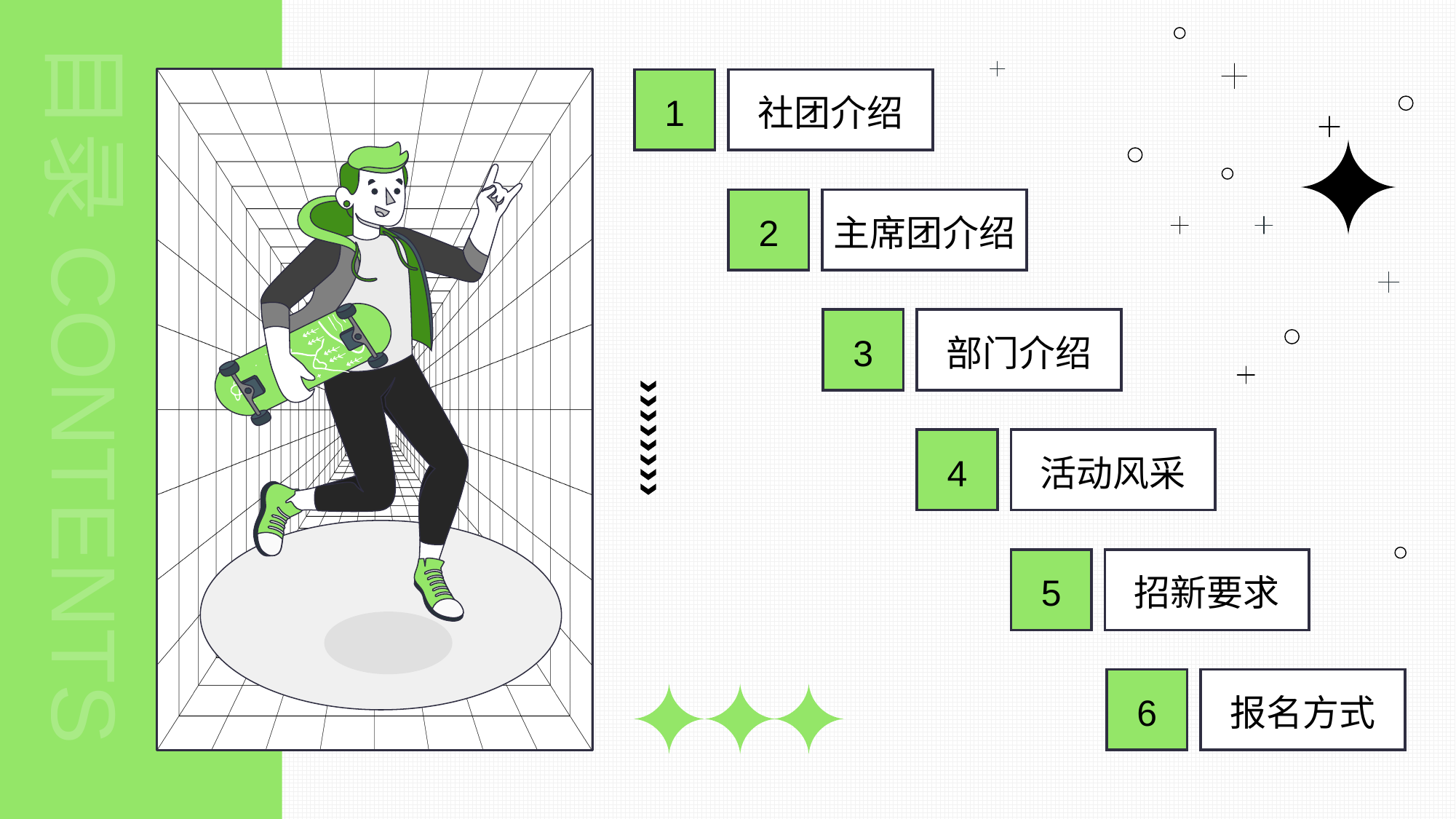

1
社团介绍
2
主席团介绍
3
部门介绍
4
活动风采
5
招新要求
6
报名方式